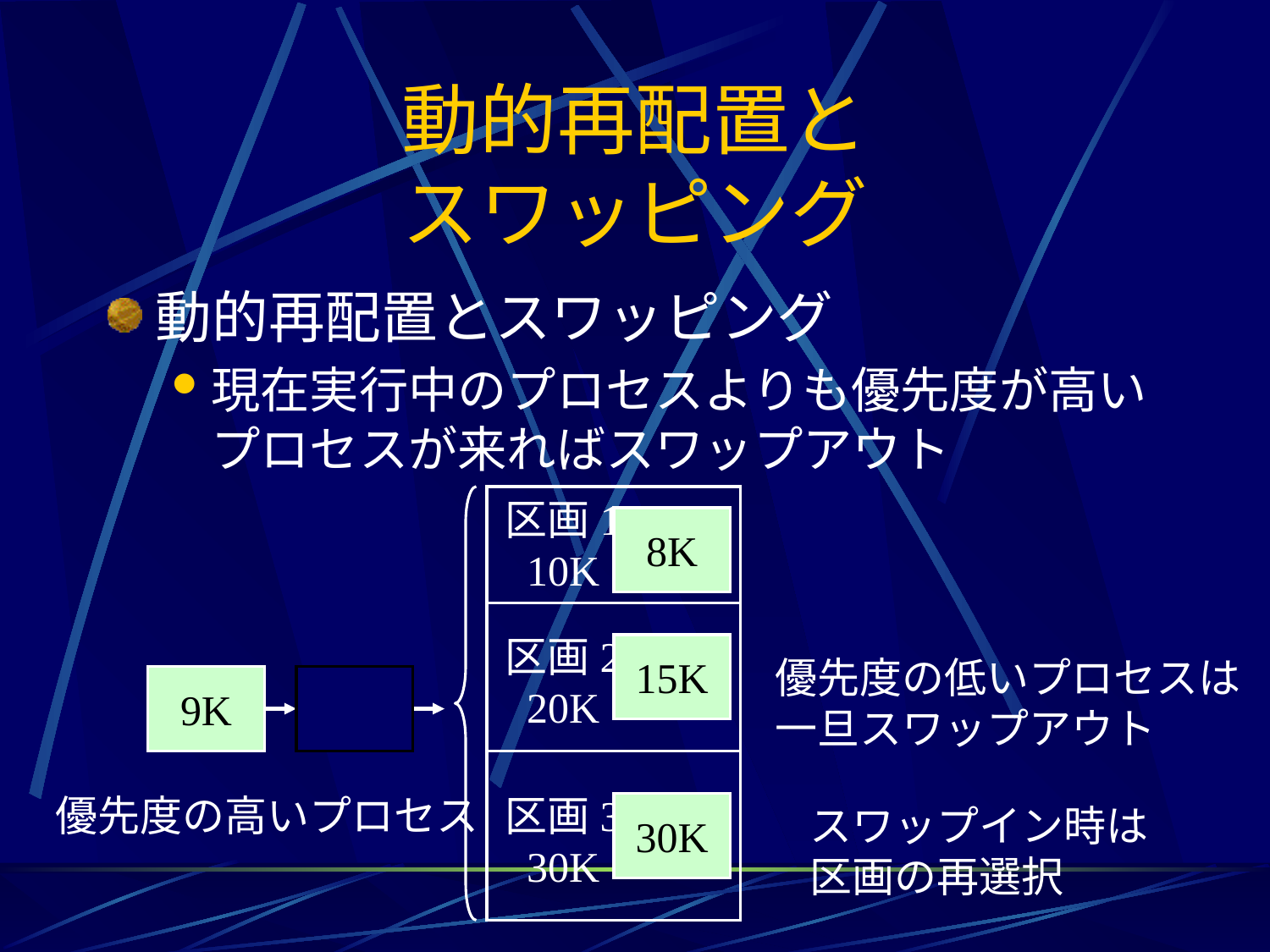

# 動的再配置と スワッピング
動的再配置とスワッピング
現在実行中のプロセスよりも優先度が高いプロセスが来ればスワップアウト

区画1
10K
9K

8K

区画2
20K
15K
優先度の低いプロセスは
一旦スワップアウト
9K

8K

優先度の高いプロセス
区画3
30K
30K
スワップイン時は
区画の再選択